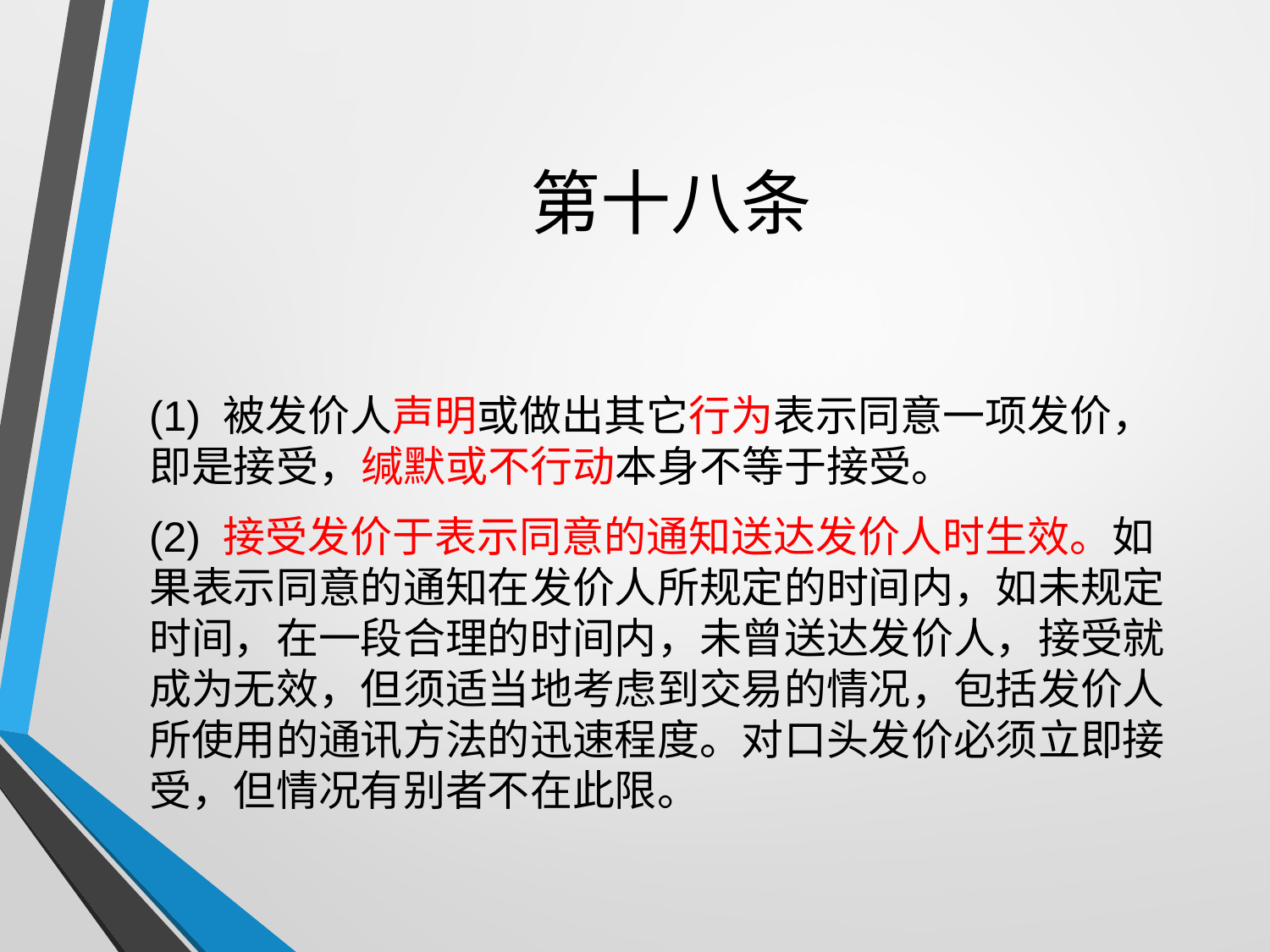

# 第十八条
(1) 被发价人声明或做出其它行为表示同意一项发价，即是接受，缄默或不行动本身不等于接受。
(2) 接受发价于表示同意的通知送达发价人时生效。如果表示同意的通知在发价人所规定的时间内，如未规定时间，在一段合理的时间内，未曾送达发价人，接受就成为无效，但须适当地考虑到交易的情况，包括发价人所使用的通讯方法的迅速程度。对口头发价必须立即接受，但情况有别者不在此限。